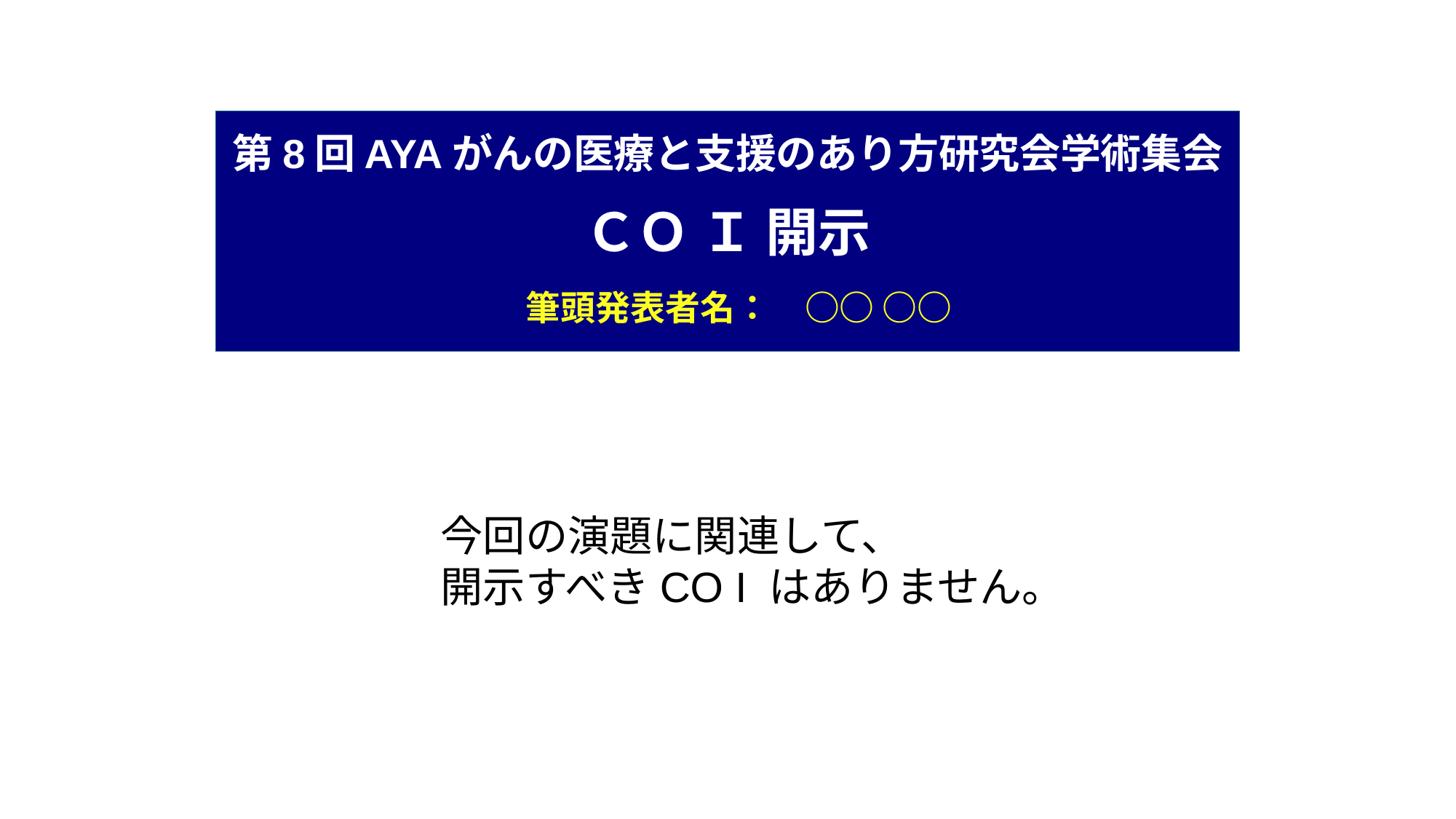

第8回AYAがんの医療と支援のあり方研究会学術集会
　
ＣＯ Ｉ 開示
　
　筆頭発表者名：　○○ ○○
今回の演題に関連して、
開示すべきCO I はありません。